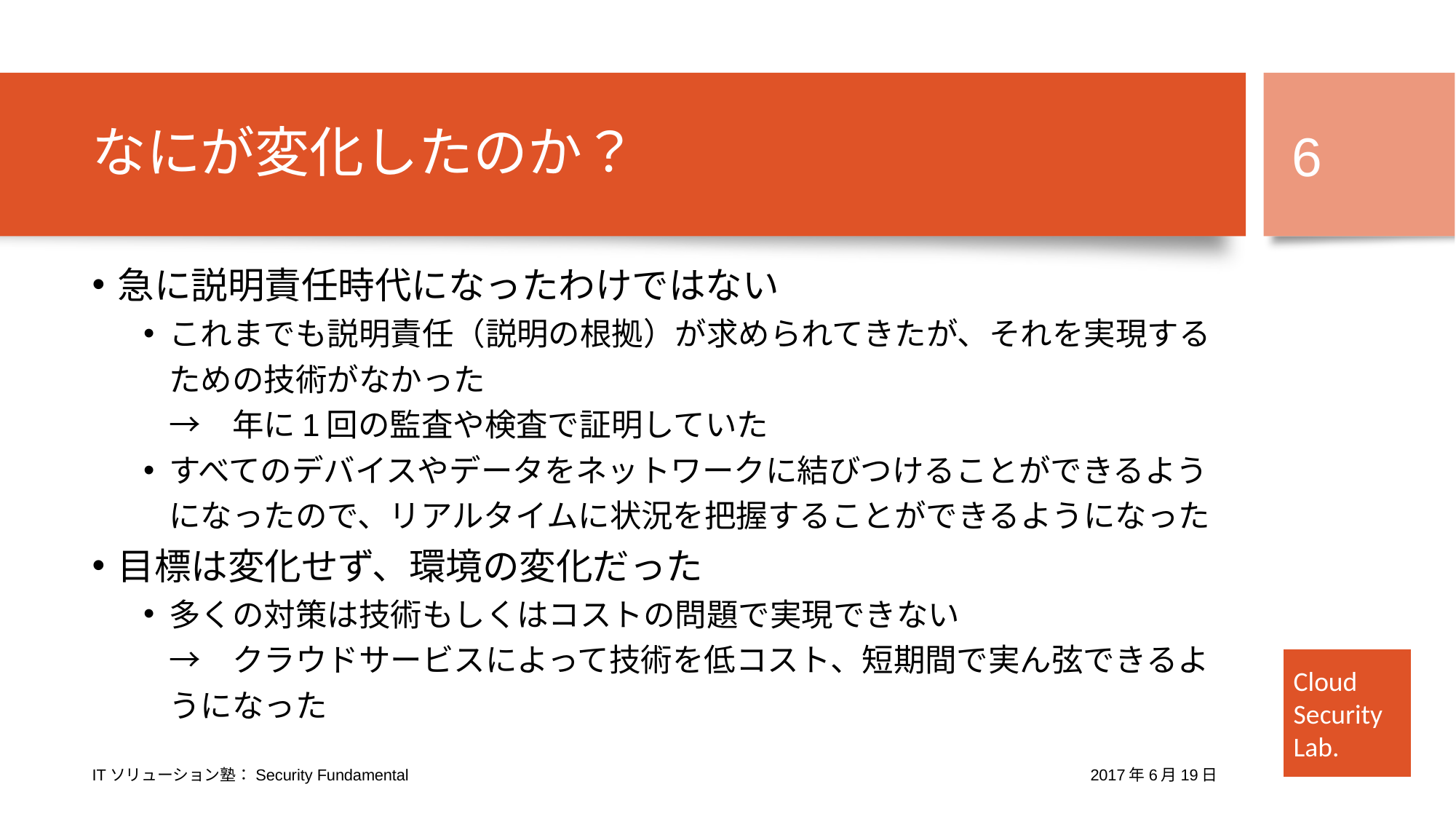

# なにが変化したのか？
6
急に説明責任時代になったわけではない
これまでも説明責任（説明の根拠）が求められてきたが、それを実現するための技術がなかった
→　年に1回の監査や検査で証明していた
すべてのデバイスやデータをネットワークに結びつけることができるようになったので、リアルタイムに状況を把握することができるようになった
目標は変化せず、環境の変化だった
多くの対策は技術もしくはコストの問題で実現できない
→　クラウドサービスによって技術を低コスト、短期間で実ん弦できるようになった
2017年6月19日
ITソリューション塾：Security Fundamental